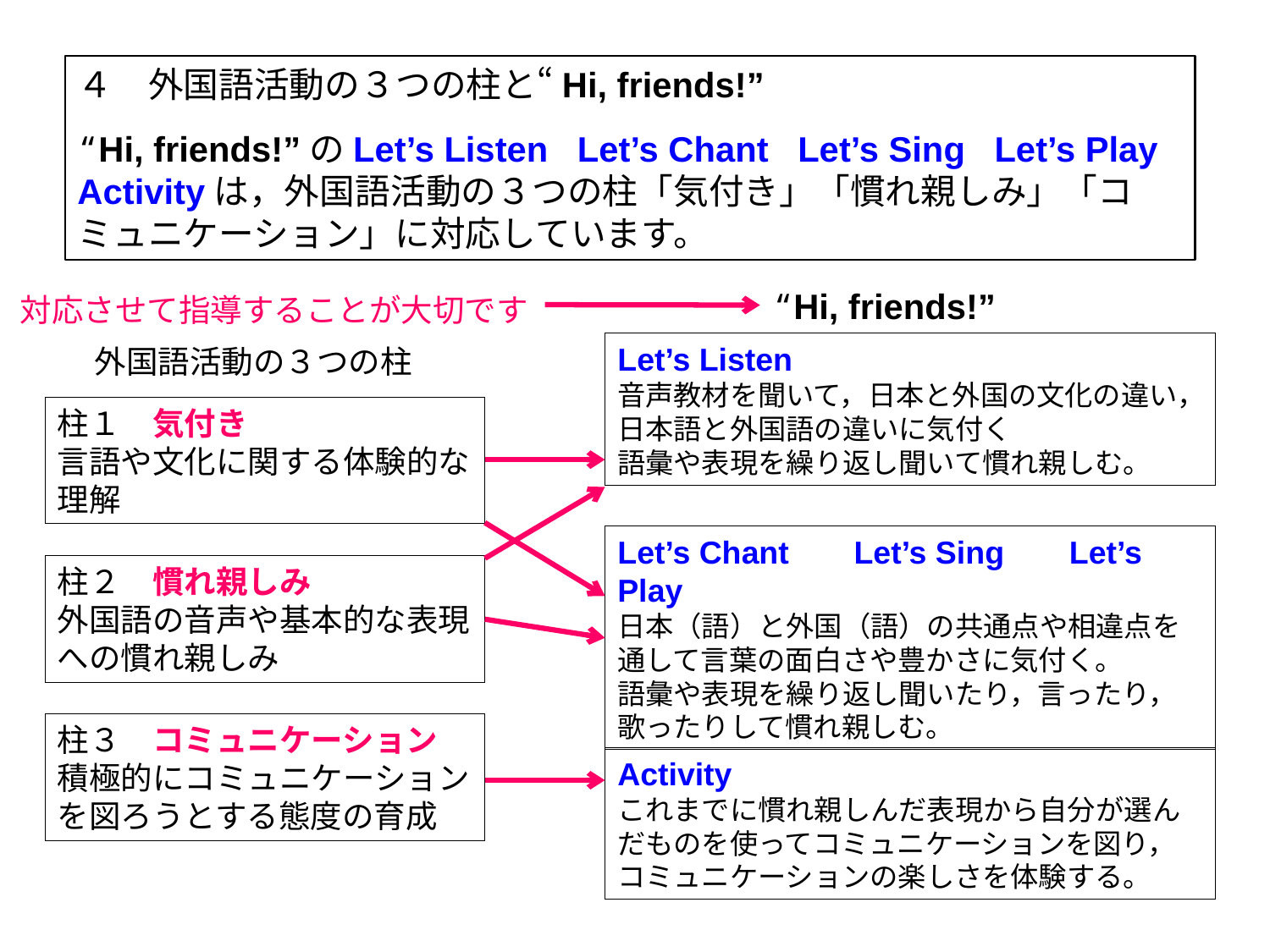

４　外国語活動の３つの柱と“Hi, friends!”

“Hi, friends!”のLet’s Listen   Let’s Chant   Let’s Sing   Let’s Play  Activityは，外国語活動の３つの柱「気付き」「慣れ親しみ」「コミュニケーション」に対応しています。
“Hi, friends!”
対応させて指導することが大切です
Let’s Listen
音声教材を聞いて，日本と外国の文化の違い，日本語と外国語の違いに気付く
語彙や表現を繰り返し聞いて慣れ親しむ。
外国語活動の３つの柱
柱１　気付き
言語や文化に関する体験的な理解
Let’s Chant  　Let’s Sing  　Let’s Play
日本（語）と外国（語）の共通点や相違点を通して言葉の面白さや豊かさに気付く。
語彙や表現を繰り返し聞いたり，言ったり，歌ったりして慣れ親しむ。
柱２　慣れ親しみ
外国語の音声や基本的な表現への慣れ親しみ
柱３　コミュニケーション
積極的にコミュニケーションを図ろうとする態度の育成
Activity
これまでに慣れ親しんだ表現から自分が選んだものを使ってコミュニケーションを図り，コミュニケーションの楽しさを体験する。